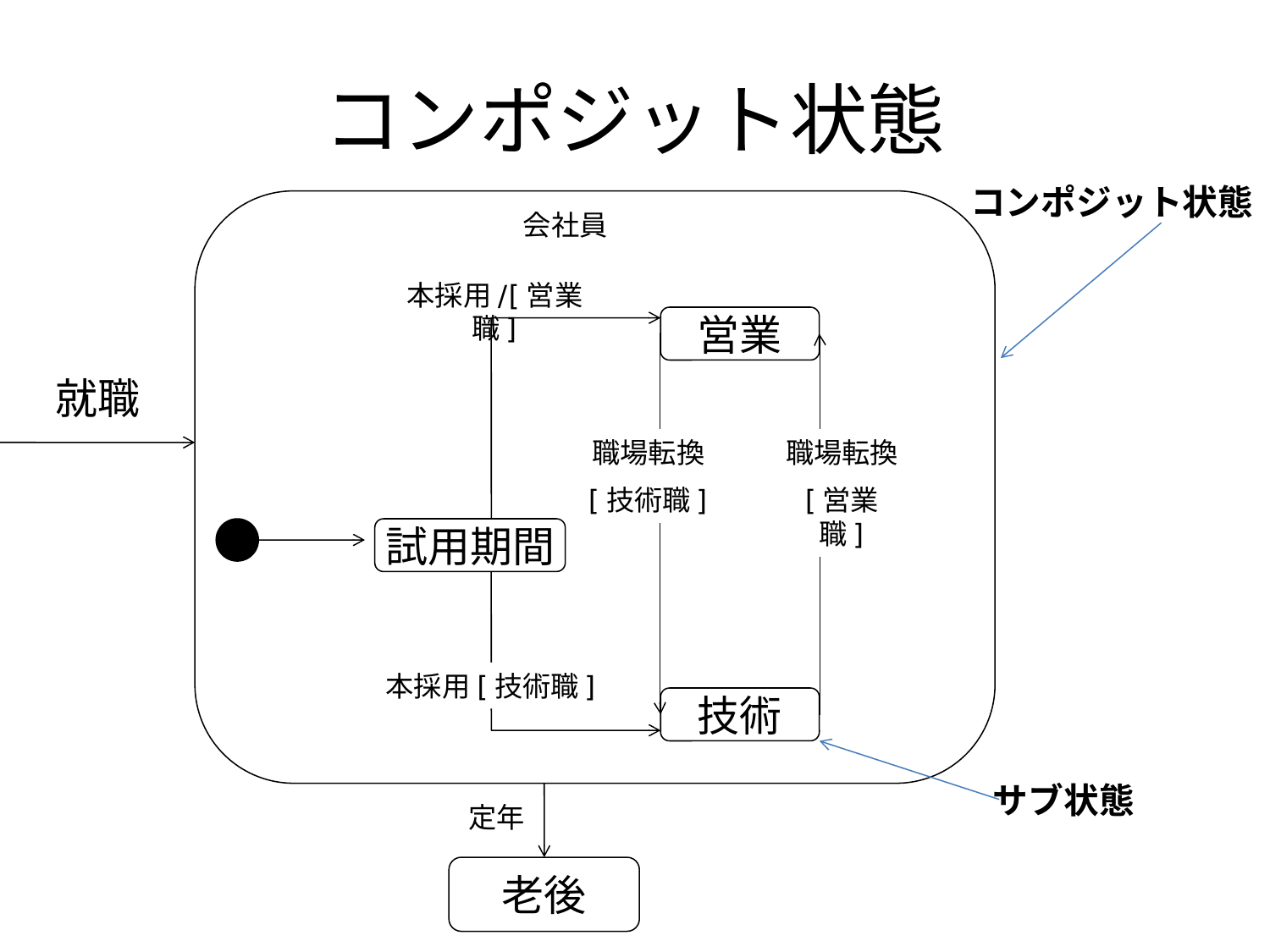

# コンポジット状態
コンポジット状態

会社員
本採用/[営業職]
営業

就職
職場転換
[技術職]
職場転換
[営業職]

試用期間

本採用[技術職]
技術

サブ状態

定年
老後